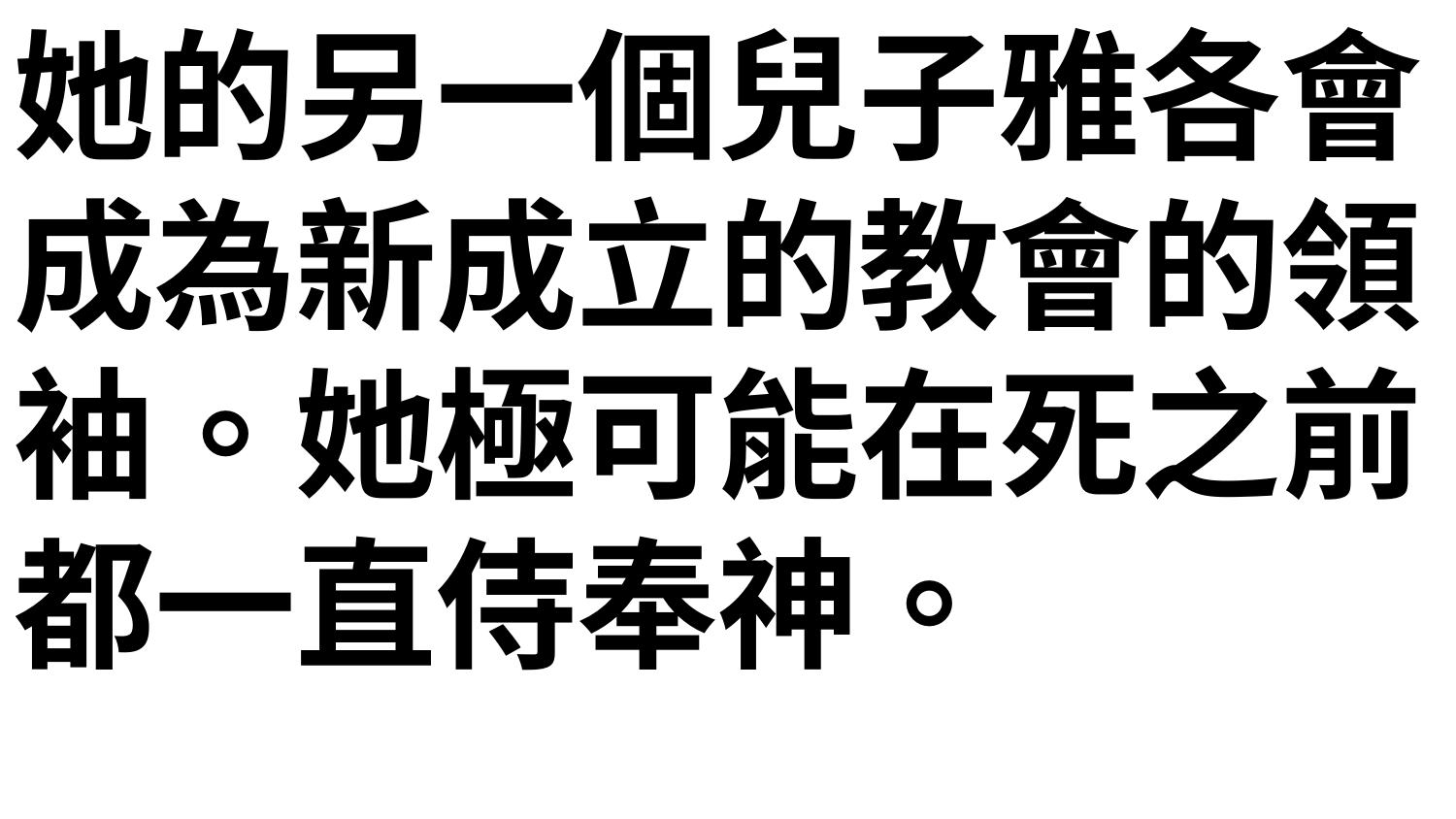

她的另一個兒子雅各會成為新成立的教會的領袖。她極可能在死之前都一直侍奉神。